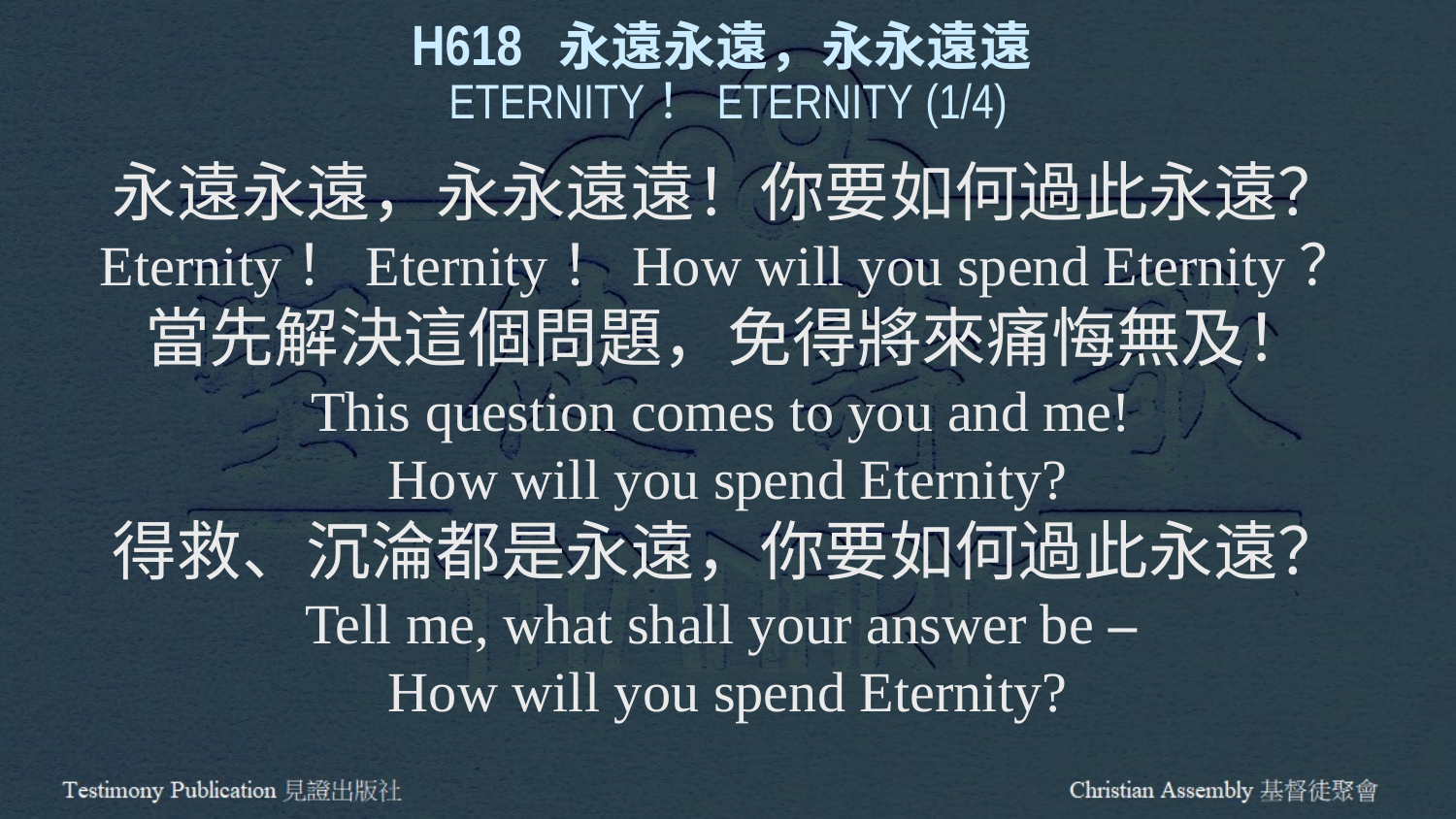

H618  永遠永遠，永永遠遠
ETERNITY！ETERNITY (1/4)
永遠永遠，永永遠遠！你要如何過此永遠？
Eternity！Eternity！How will you spend Eternity？
當先解決這個問題，免得將來痛悔無及！
This question comes to you and me!
How will you spend Eternity?
得救、沉淪都是永遠，你要如何過此永遠？
Tell me, what shall your answer be –
How will you spend Eternity?